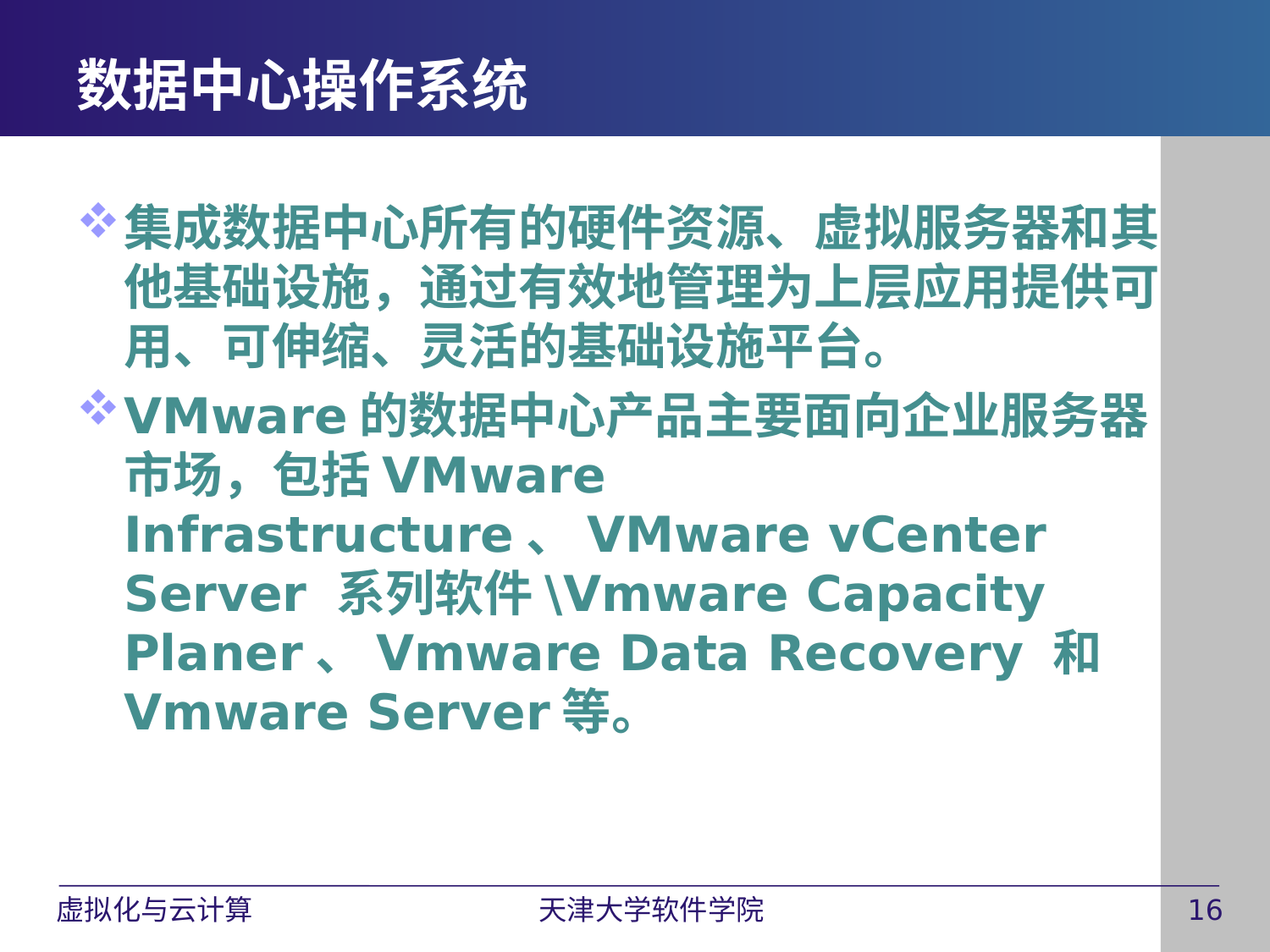

# 数据中心操作系统
集成数据中心所有的硬件资源、虚拟服务器和其他基础设施，通过有效地管理为上层应用提供可用、可伸缩、灵活的基础设施平台。
VMware的数据中心产品主要面向企业服务器市场，包括VMware Infrastructure、VMware vCenter Server 系列软件\Vmware Capacity Planer、Vmware Data Recovery 和Vmware Server等。